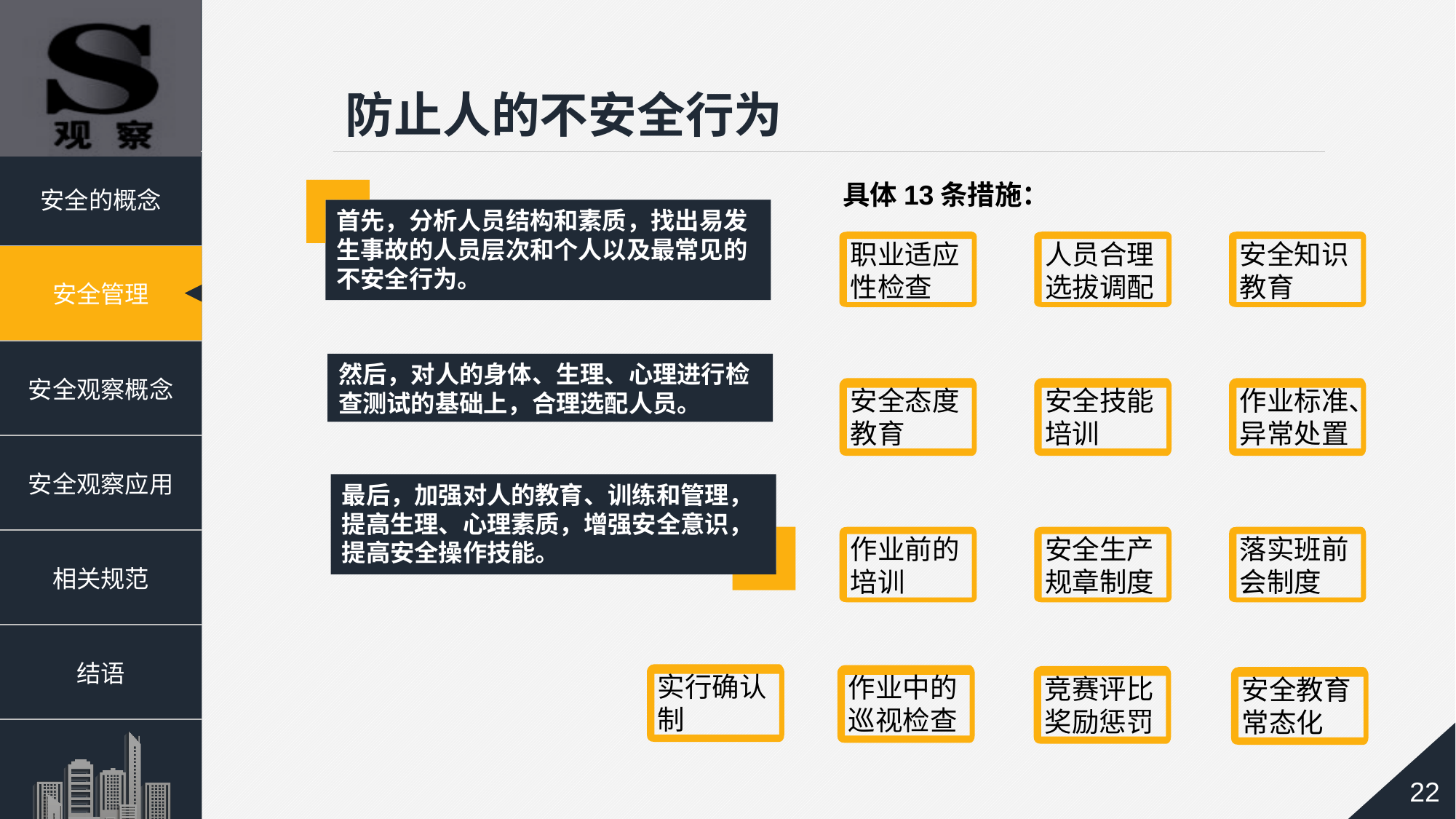

防止人的不安全行为
具体13条措施：

首先，分析人员结构和素质，找出易发生事故的人员层次和个人以及最常见的不安全行为。
职业适应性检查
人员合理选拔调配
安全知识教育
安全态度教育
安全技能培训
作业标准、异常处置
作业前的培训
安全生产规章制度
落实班前会制度
然后，对人的身体、生理、心理进行检查测试的基础上，合理选配人员。
最后，加强对人的教育、训练和管理，提高生理、心理素质，增强安全意识，提高安全操作技能。

实行确认制
作业中的巡视检查
竞赛评比奖励惩罚
安全教育常态化